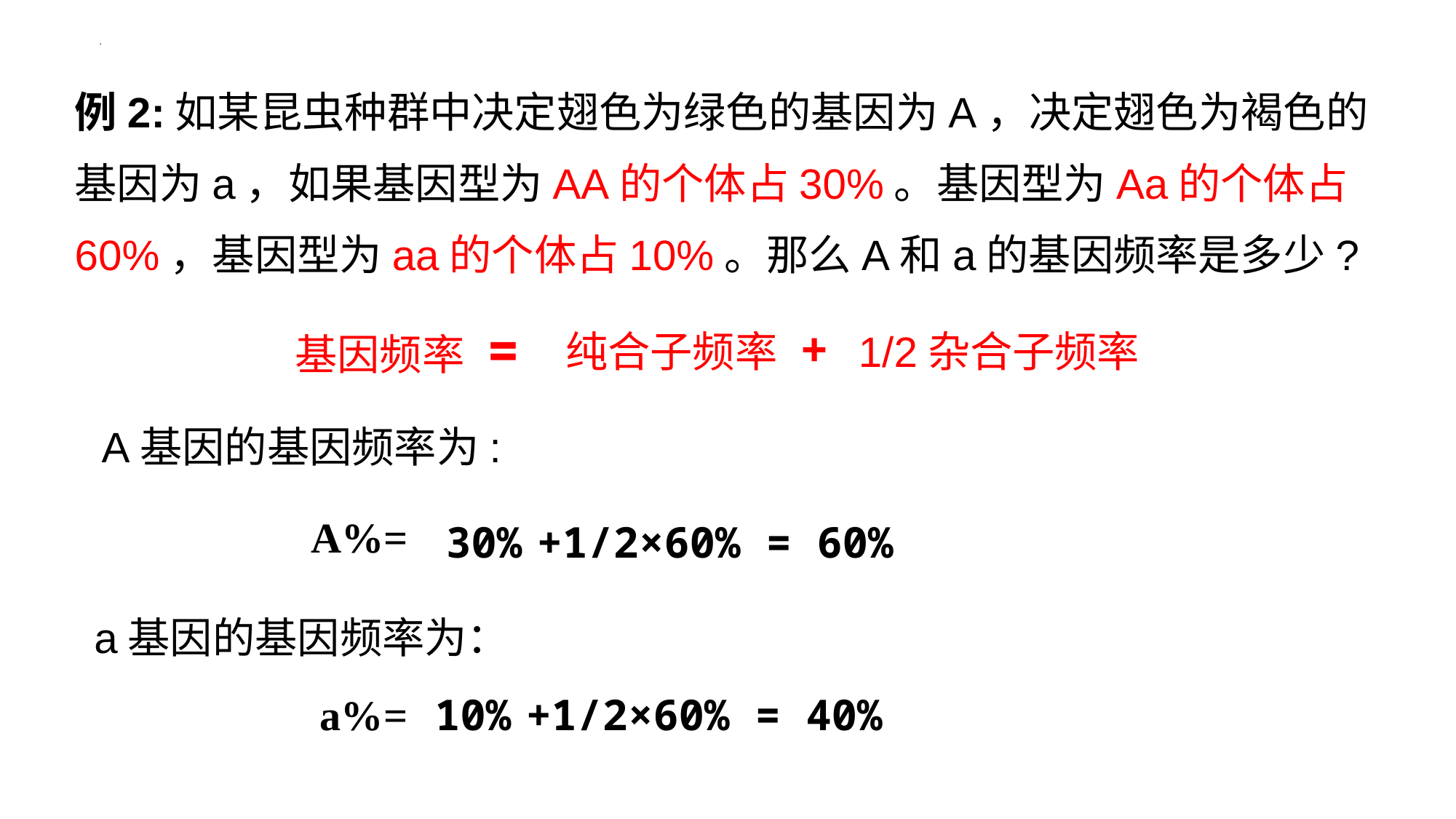

例2:如某昆虫种群中决定翅色为绿色的基因为A，决定翅色为褐色的基因为a，如果基因型为AA的个体占30%。基因型为Aa的个体占60%，基因型为aa的个体占10%。那么A和a的基因频率是多少?
基因频率 =
纯合子频率 + 1/2杂合子频率
A基因的基因频率为:
A%=
 30% +1/2×60% = 60%
a基因的基因频率为：
a%=
 10% +1/2×60% = 40%